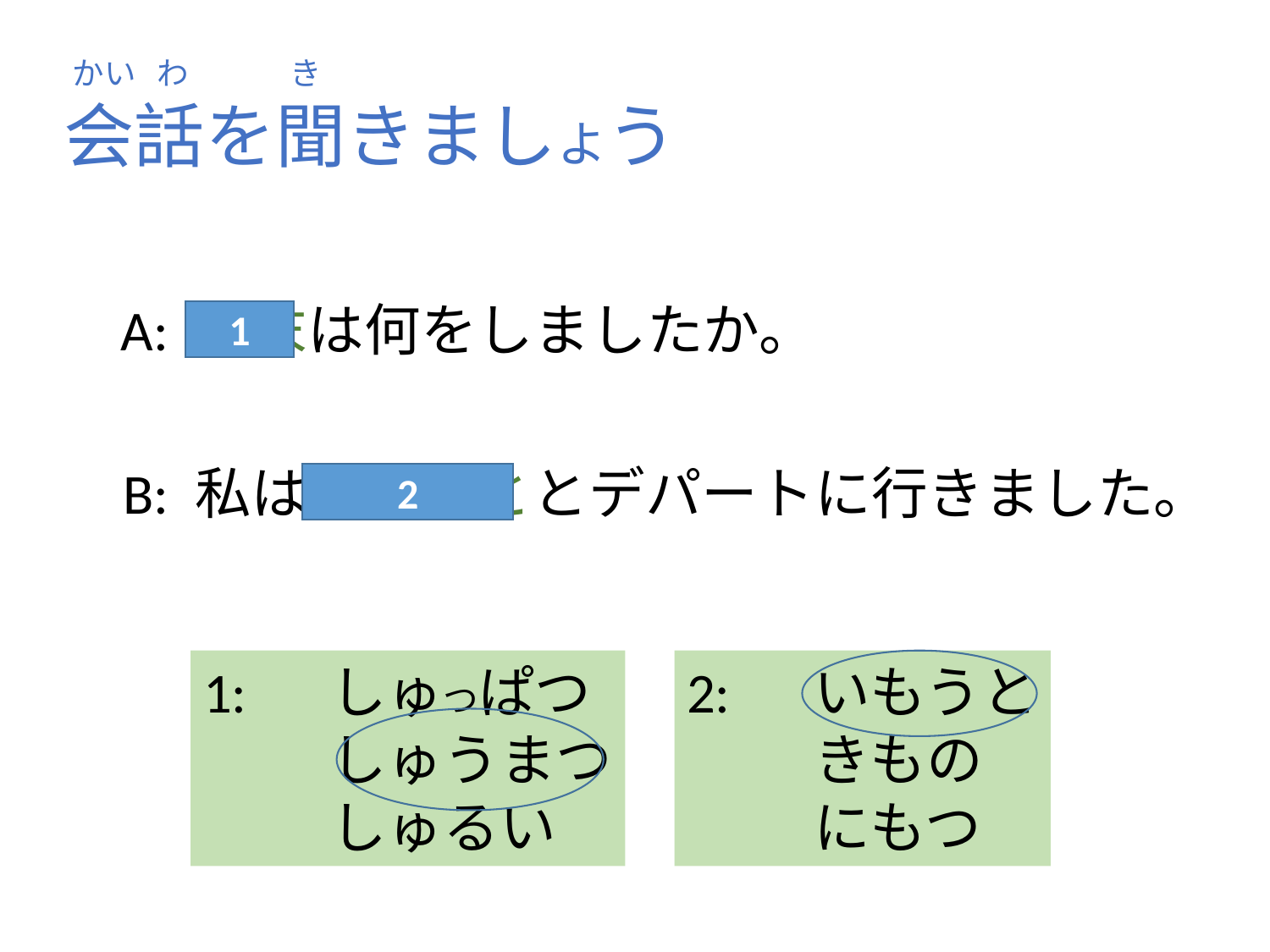

かい   わ              き
会話を聞きましよう
A: 週末は何をしましたか。
B: 私はいもうととデパートに行きました。
1
2
1: 	しゅつぱつ
	しゅうまつ
	しゅるい
2: 	いもうと
	きもの
	にもつ